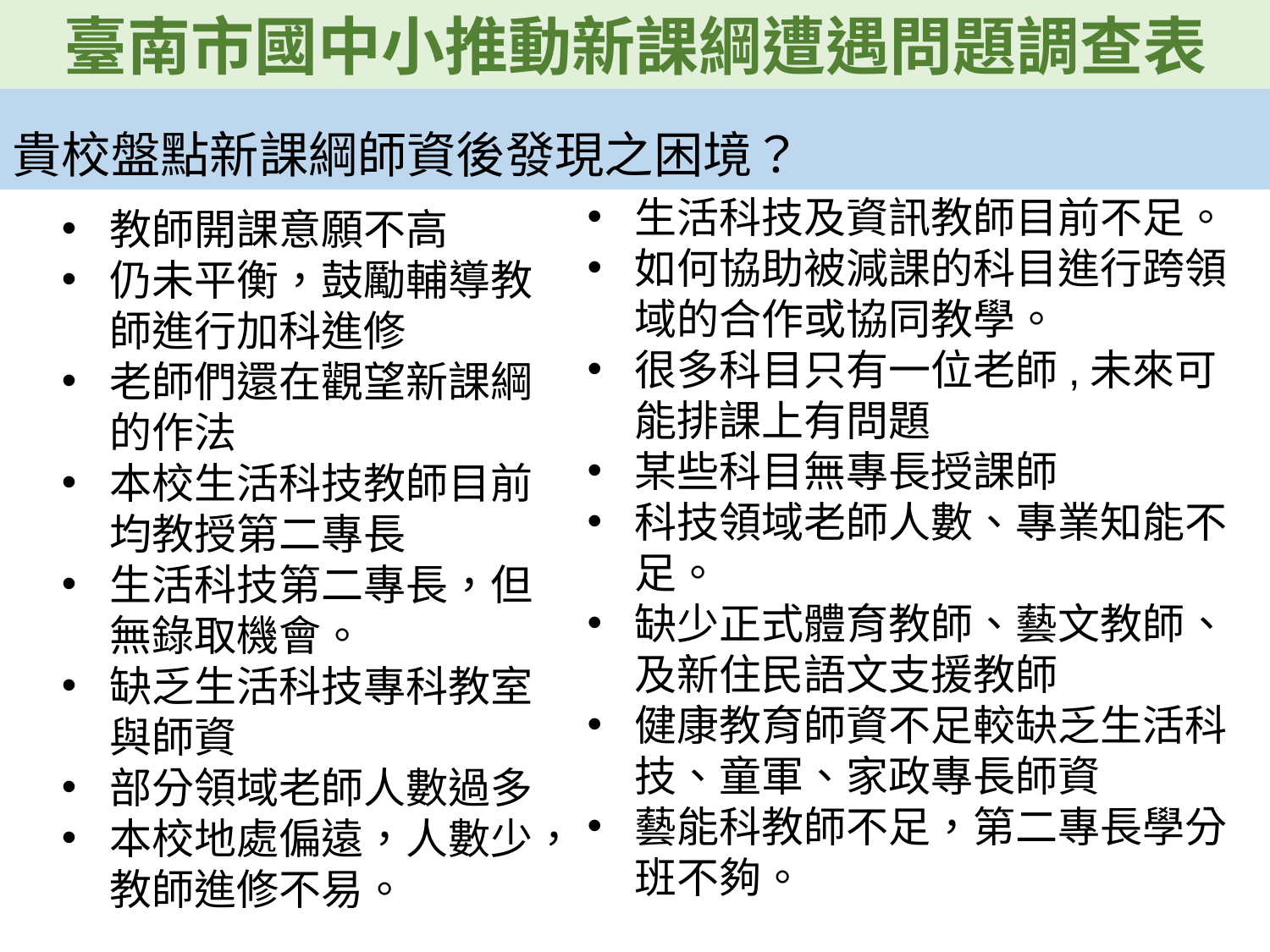

臺南市國中小推動新課綱遭遇問題調查表
貴校盤點新課綱師資後發現之困境？
生活科技及資訊教師目前不足。
如何協助被減課的科目進行跨領域的合作或協同教學。
很多科目只有一位老師,未來可能排課上有問題
某些科目無專長授課師
科技領域老師人數、專業知能不足。
缺少正式體育教師、藝文教師、及新住民語文支援教師
健康教育師資不足較缺乏生活科技、童軍、家政專長師資
藝能科教師不足，第二專長學分班不夠。
教師開課意願不高
仍未平衡，鼓勵輔導教師進行加科進修
老師們還在觀望新課綱的作法
本校生活科技教師目前均教授第二專長
生活科技第二專長，但無錄取機會。
缺乏生活科技專科教室與師資
部分領域老師人數過多
本校地處偏遠，人數少，教師進修不易。